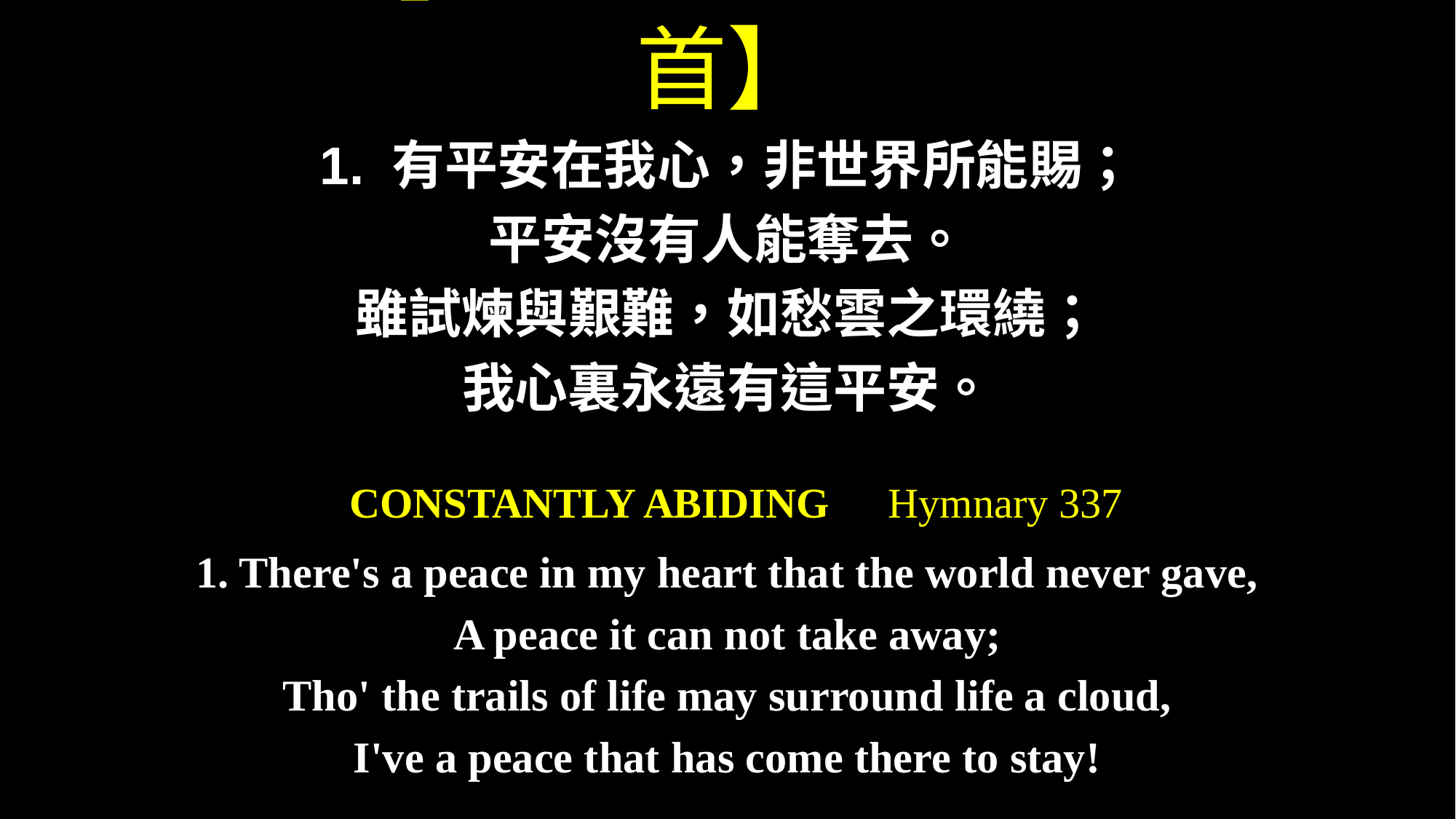

# 【平安詩集 第307首】
1. 有平安在我心，非世界所能賜；
平安沒有人能奪去。
雖試煉與艱難，如愁雲之環繞；
我心裏永遠有這平安。
CONSTANTLY ABIDING     Hymnary 337
1. There's a peace in my heart that the world never gave,
A peace it can not take away;
Tho' the trails of life may surround life a cloud,
I've a peace that has come there to stay!